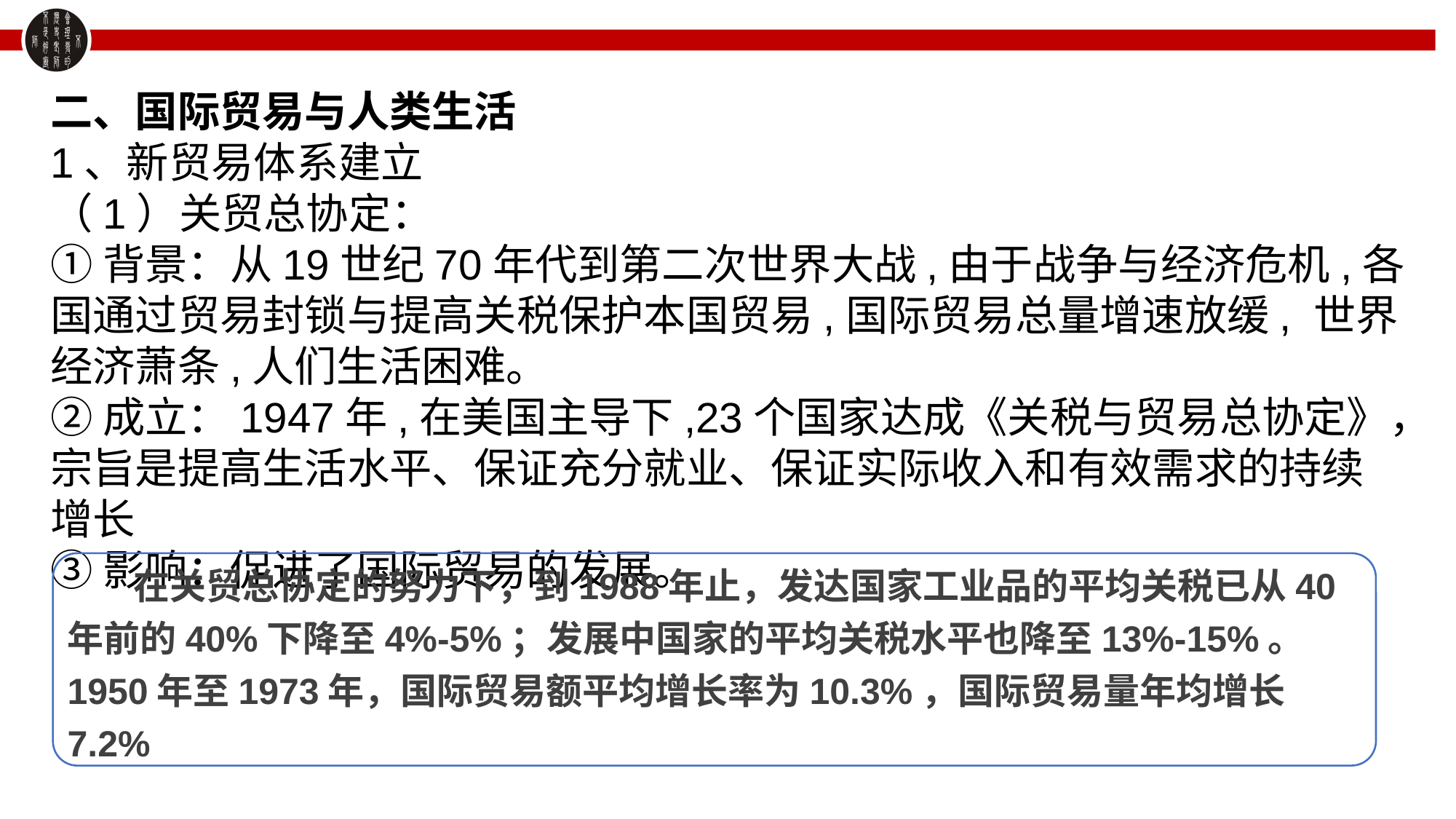

二、国际贸易与人类生活
1、新贸易体系建立
（1）关贸总协定：
①背景：从19世纪70年代到第二次世界大战,由于战争与经济危机,各国通过贸易封锁与提高关税保护本国贸易,国际贸易总量增速放缓, 世界经济萧条,人们生活困难。
②成立：1947年,在美国主导下,23个国家达成《关税与贸易总协定》，宗旨是提高生活水平、保证充分就业、保证实际收入和有效需求的持续增长
③影响：促进了国际贸易的发展。
       在关贸总协定的努力下，到1988年止，发达国家工业品的平均关税已从40年前的40%下降至4%-5%；发展中国家的平均关税水平也降至13%-15%。
1950年至1973年，国际贸易额平均增长率为10.3%，国际贸易量年均增长7.2%